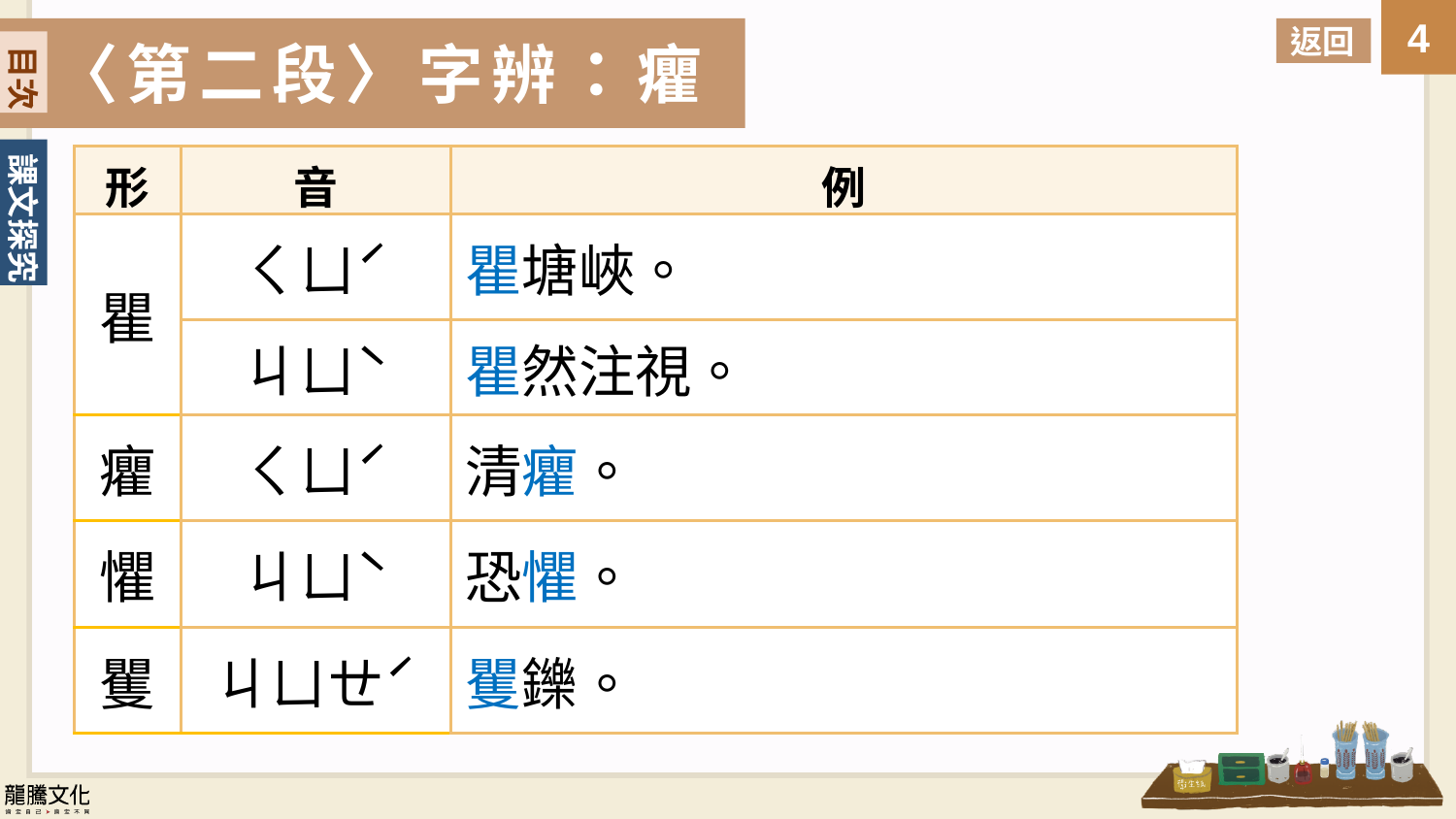

返回
〈第二段〉字辨：癯
目次
| 形 | 音 | 例 |
| --- | --- | --- |
| 瞿 | ㄑㄩˊ | 瞿塘峽。 |
|  | ㄐㄩˋ | 瞿然注視。 |
| 癯 | ㄑㄩˊ | 清癯。 |
| 懼 | ㄐㄩˋ | 恐懼。 |
| 矍 | ㄐㄩㄝˊ | 矍鑠。 |